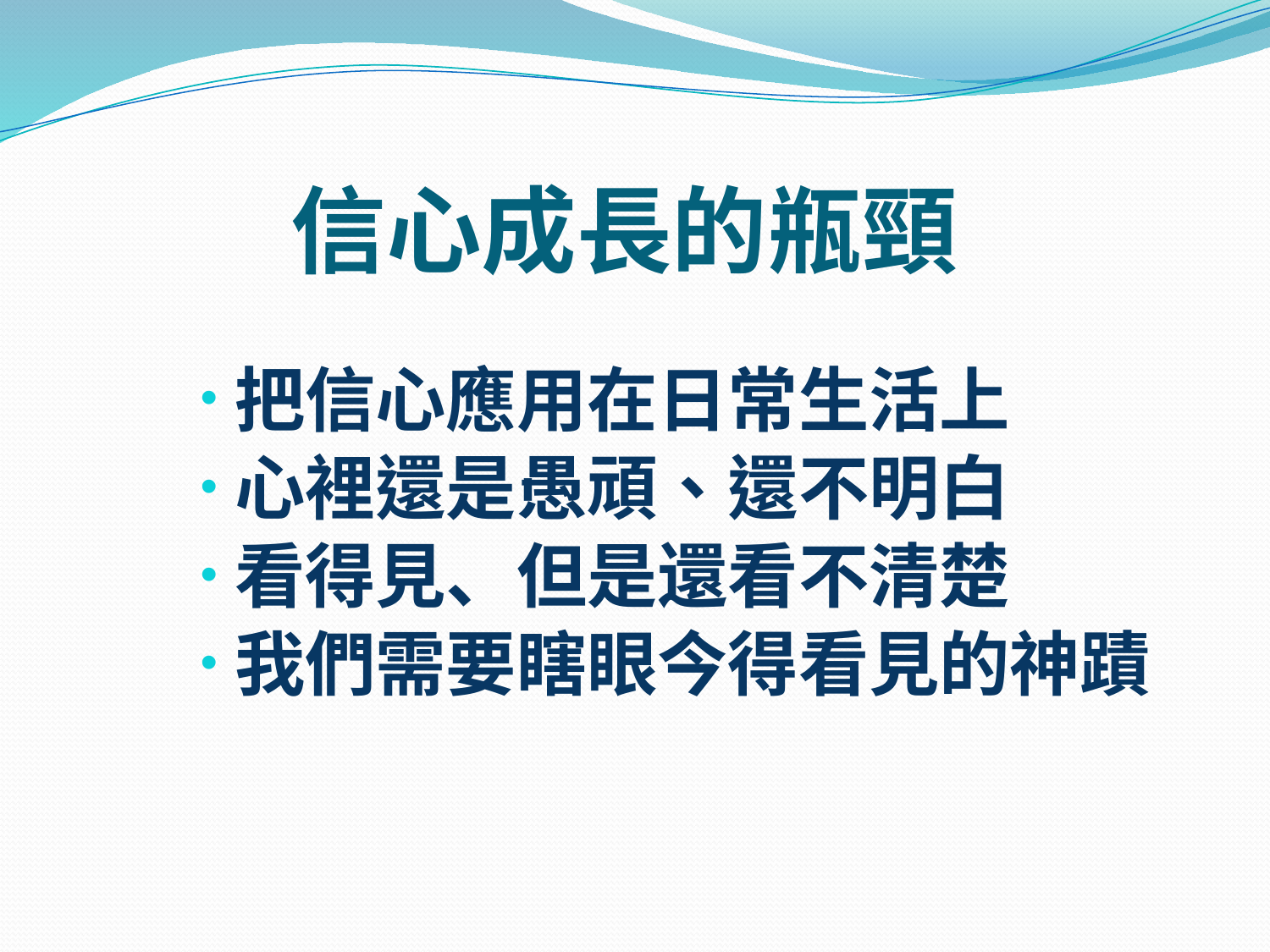

# 信心成長的瓶頸
把信心應用在日常生活上
心裡還是愚頑、還不明白
看得見、但是還看不清楚
我們需要瞎眼今得看見的神蹟